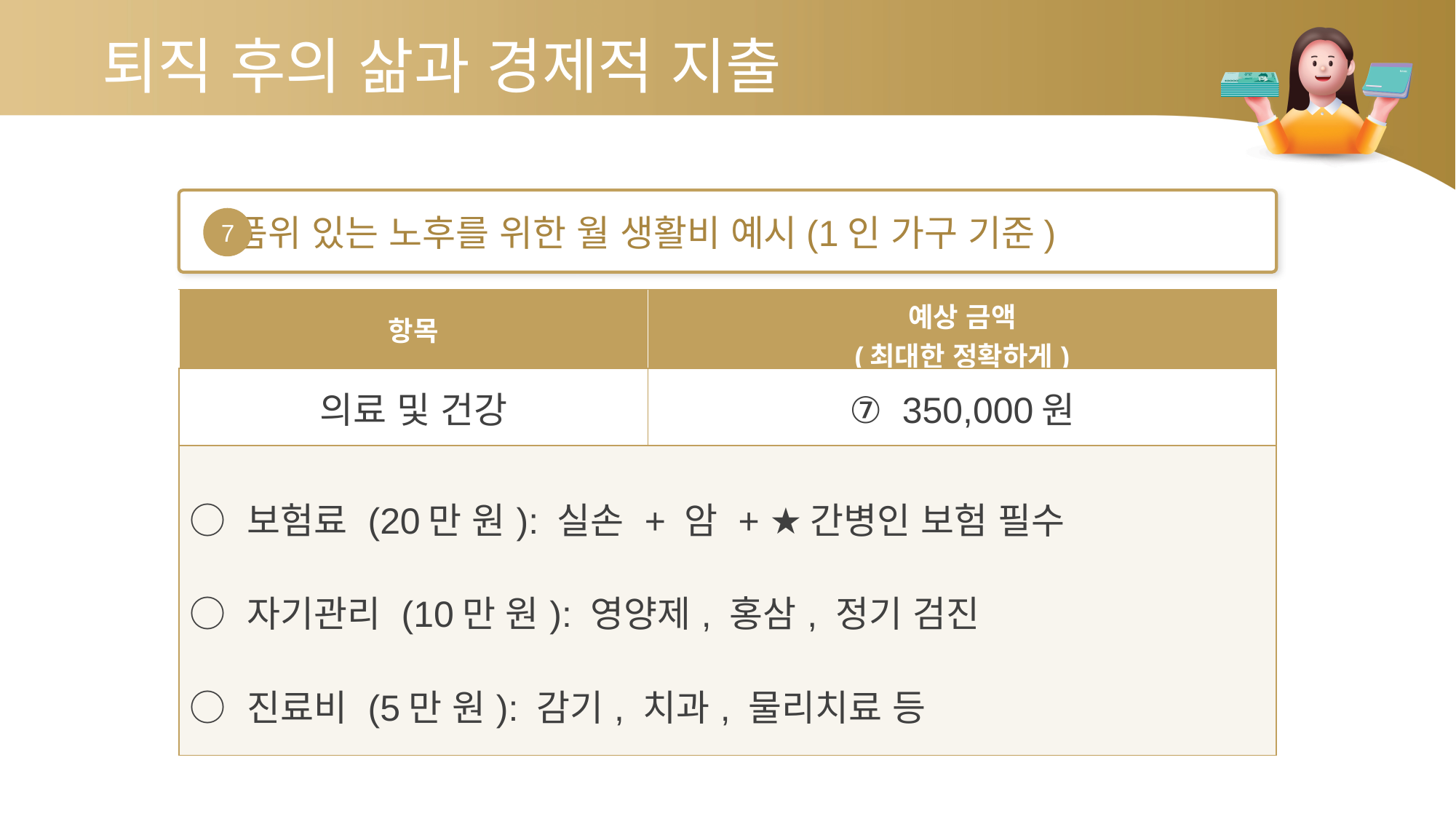

퇴직 후의 삶과 경제적 지출

품위 있는 노후를 위한 월 생활비 예시(1인 가구 기준)
7
| 항목 | 예상 금액 (최대한 정확하게) |
| --- | --- |
| 의료 및 건강 | ⑦ 350,000원 |
| ○ 보험료 (20만 원): 실손 + 암 + ★간병인 보험 필수 ○ 자기관리 (10만 원): 영양제, 홍삼, 정기 검진 ○ 진료비 (5만 원): 감기, 치과, 물리치료 등 |  |